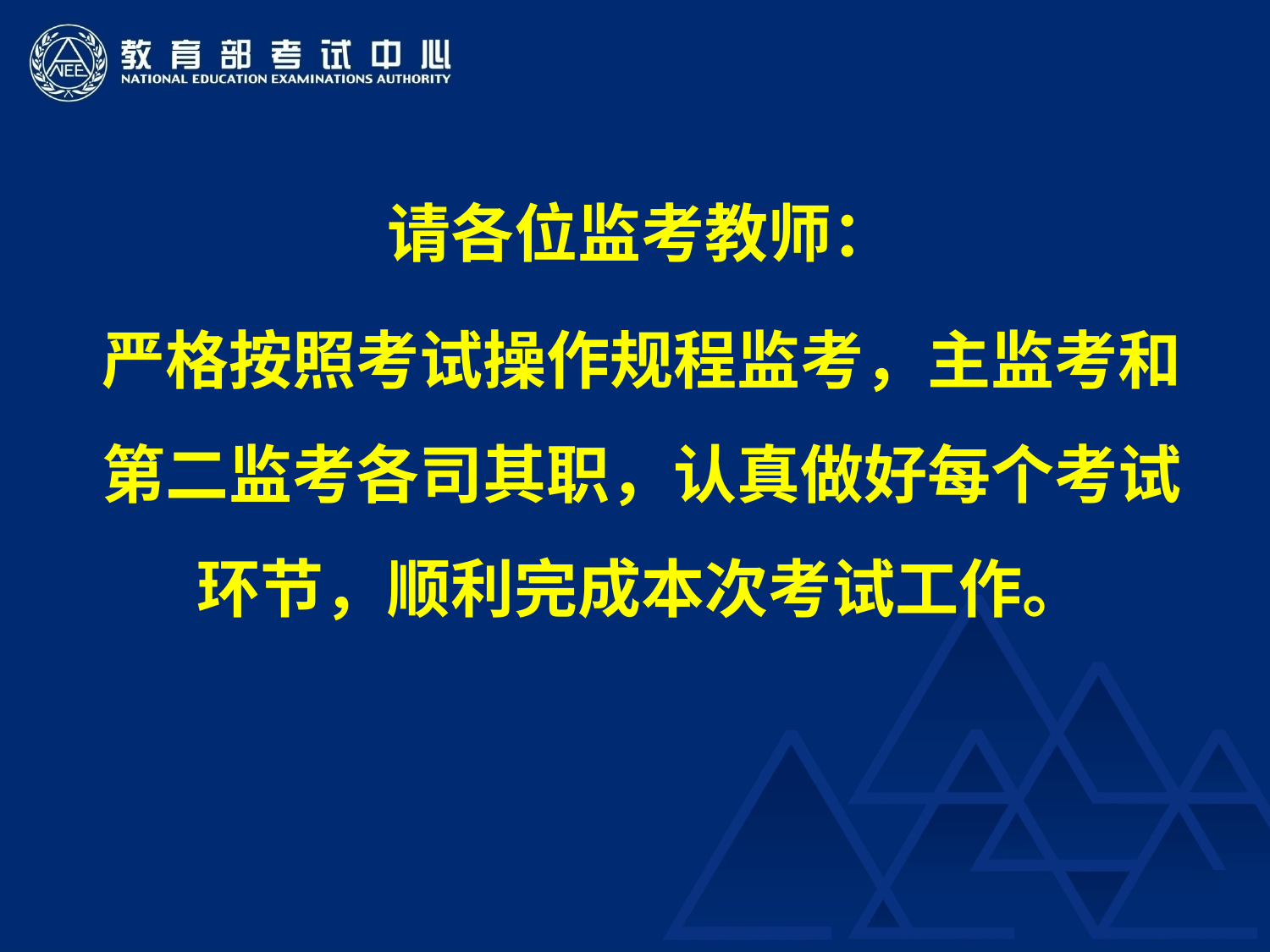

请各位监考教师：
严格按照考试操作规程监考，主监考和第二监考各司其职，认真做好每个考试环节，顺利完成本次考试工作。